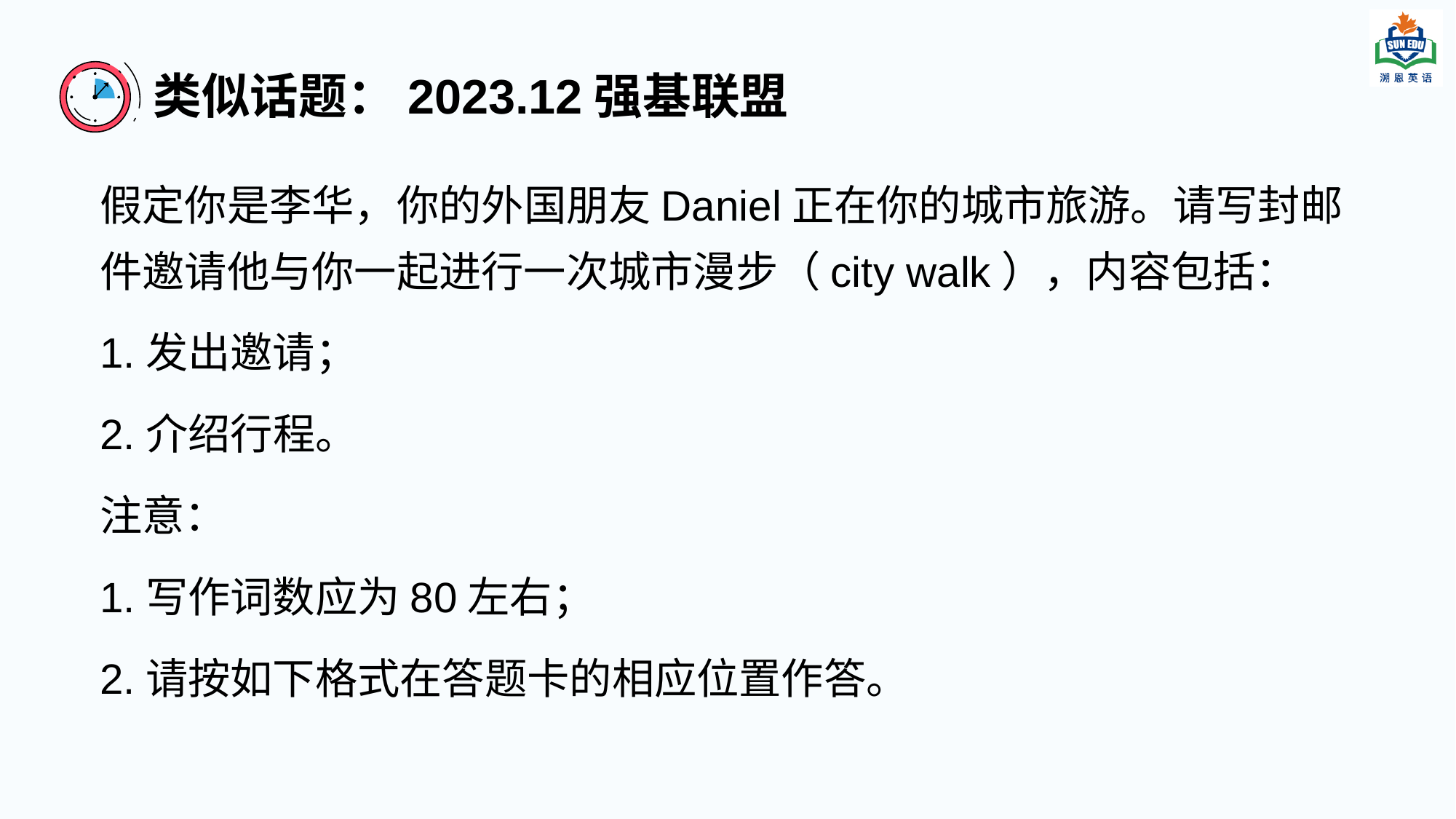

# 类似话题：2023.12强基联盟
假定你是李华，你的外国朋友Daniel正在你的城市旅游。请写封邮件邀请他与你一起进行一次城市漫步（city walk），内容包括：
1.发出邀请；
2.介绍行程。
注意：
1.写作词数应为80左右；
2.请按如下格式在答题卡的相应位置作答。